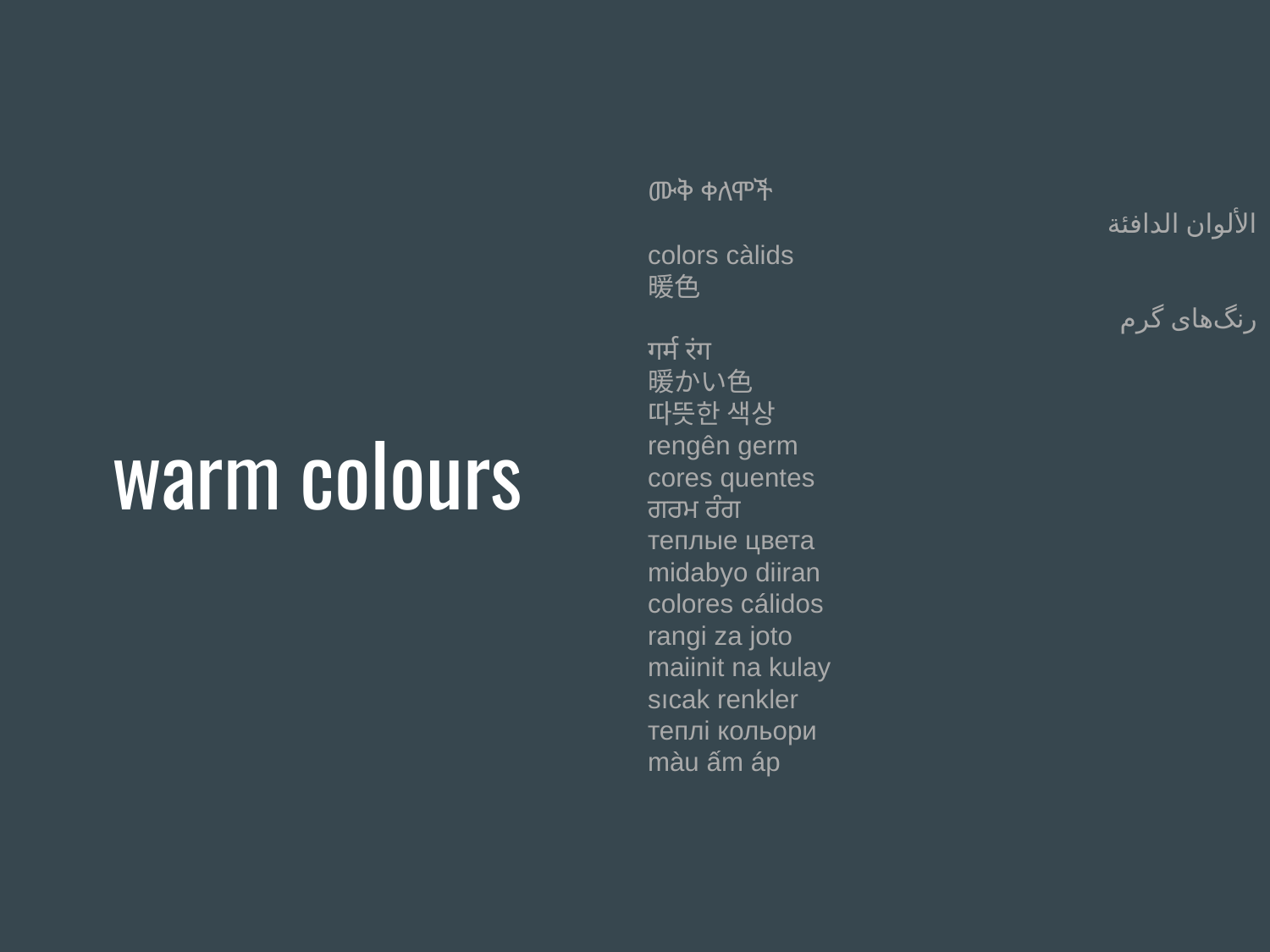

warm colours
ሙቅ ቀለሞች
الألوان الدافئة
colors càlids
暖色
رنگ‌های گرم
गर्म रंग
暖かい色
따뜻한 색상
rengên germ
cores quentes
ਗਰਮ ਰੰਗ
теплые цвета
midabyo diiran
colores cálidos
rangi za joto
maiinit na kulay
sıcak renkler
теплі кольори
màu ấm áp